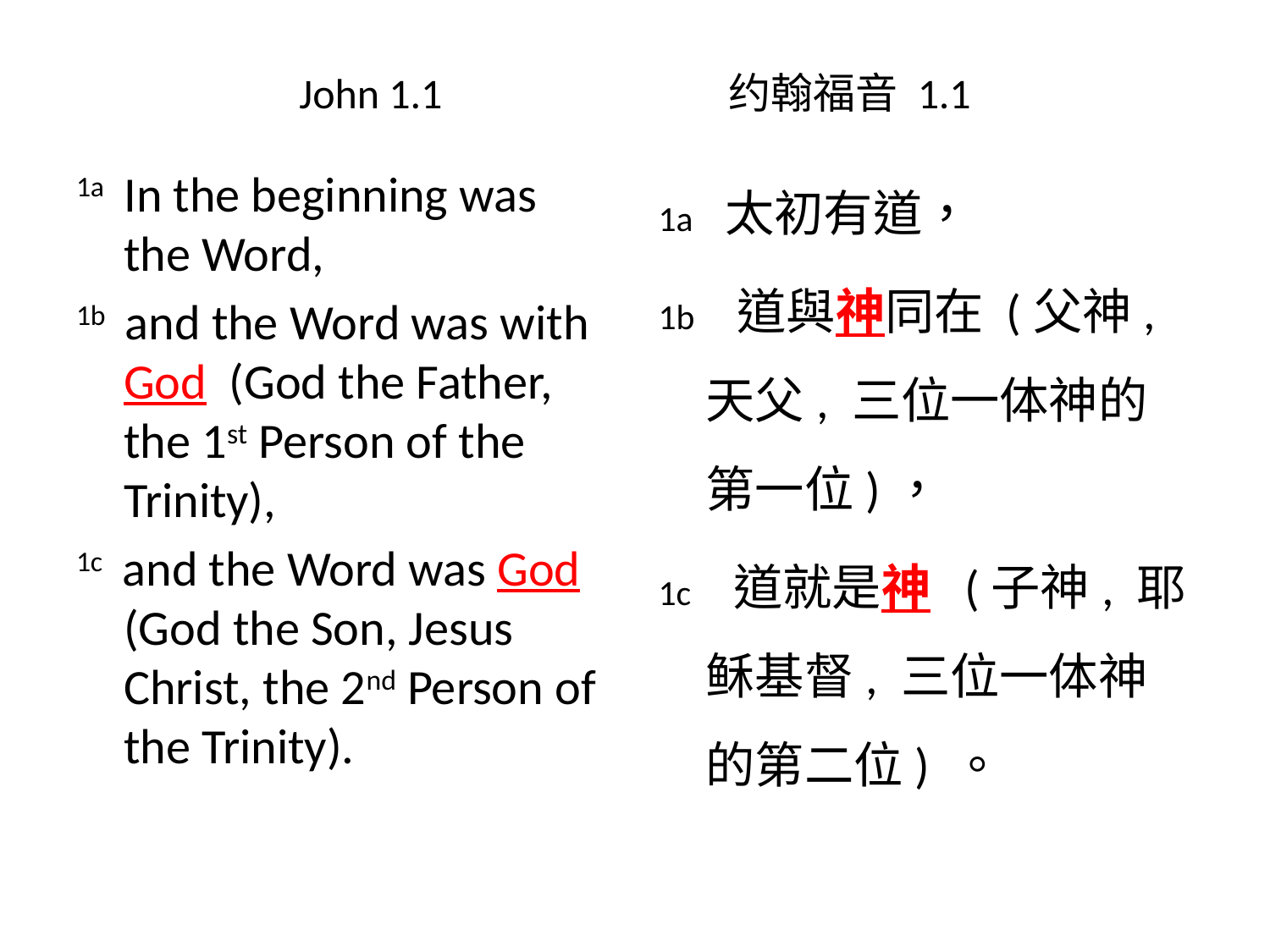

# John 1.1                             约翰福音 1.1
1a  太初有道，
1b   道與神同在 (父神, 天父, 三位一体神的第一位)，
1c   道就是神  (子神, 耶稣基督, 三位一体神的第二位) 。

1a   In the beginning was the Word,
1b   and the Word was with God  (God the Father, the 1st Person of the Trinity),
1c   and the Word was God (God the Son, Jesus Christ, the 2nd Person of the Trinity).